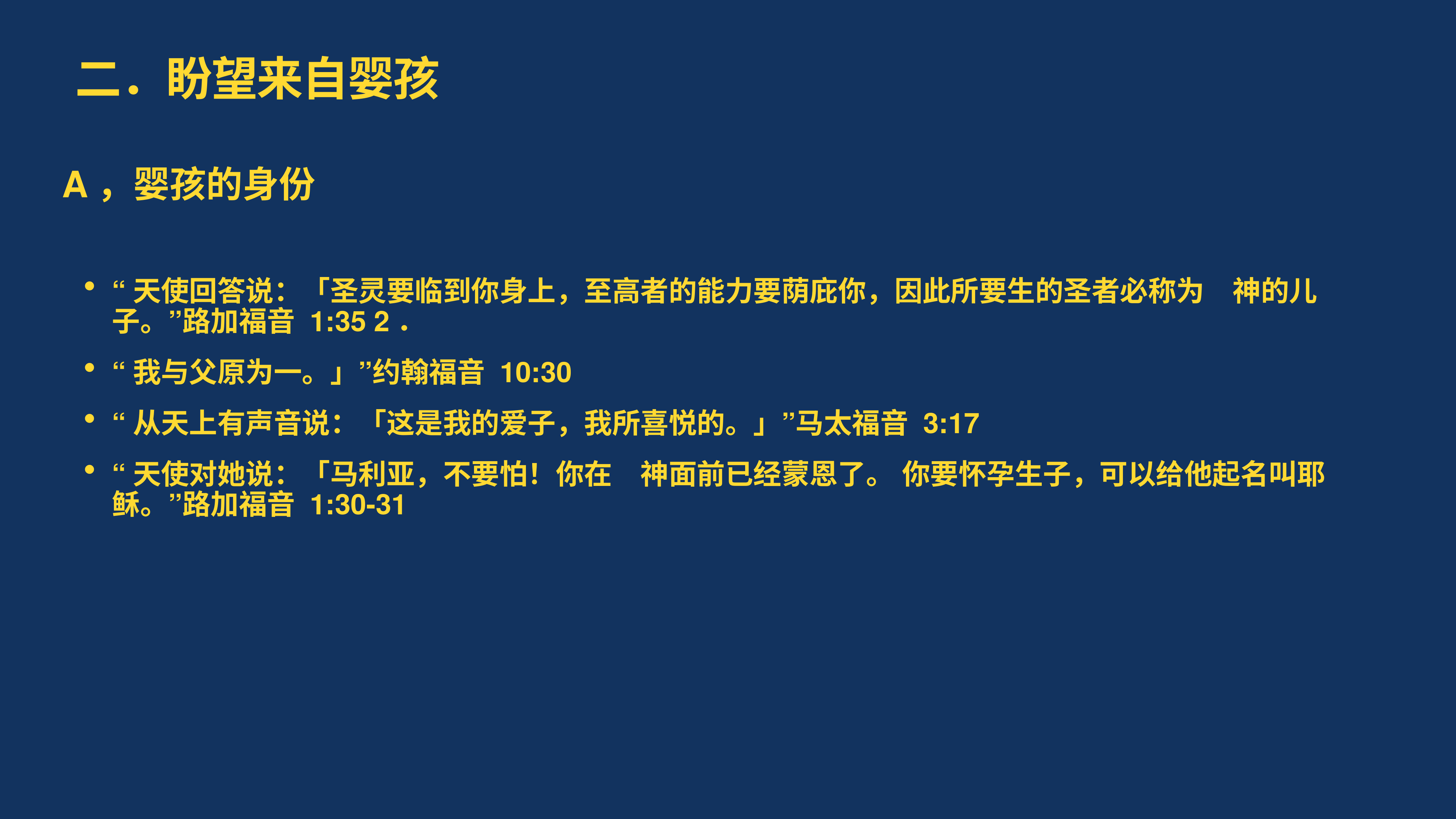

# 二．盼望来自婴孩
A，婴孩的身份

“天使回答说：「圣灵要临到你身上，至高者的能力要荫庇你，因此所要生的圣者必称为　神的儿子。”路加福音 1:35 2．
“我与父原为一。」”约翰福音 10:30
“从天上有声音说：「这是我的爱子，我所喜悦的。」”马太福音 3:17
“天使对她说：「马利亚，不要怕！你在　神面前已经蒙恩了。 你要怀孕生子，可以给他起名叫耶稣。”路加福音 1:30-31